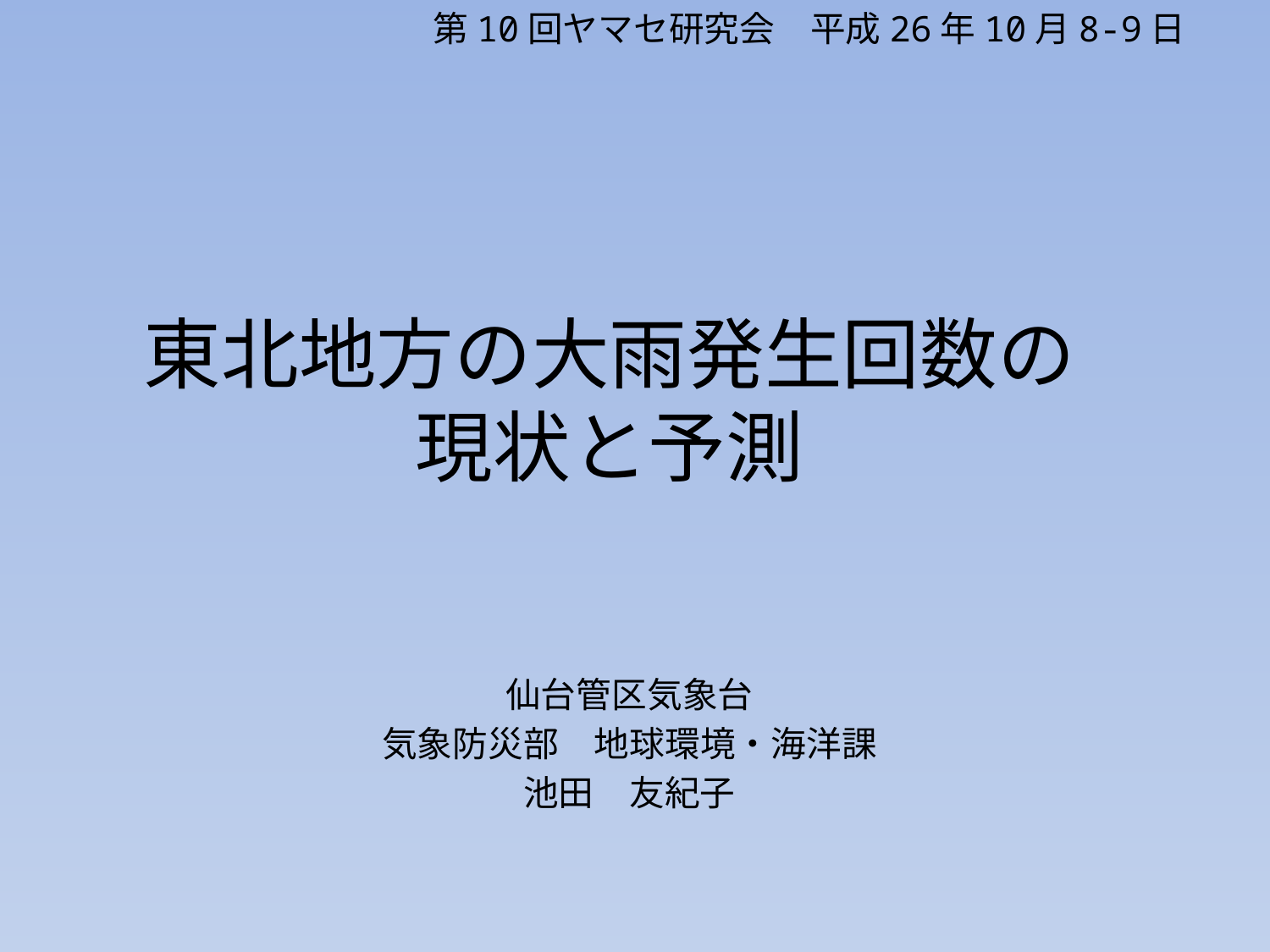

第10回ヤマセ研究会　平成26年10月8-9日
# 東北地方の大雨発生回数の現状と予測
仙台管区気象台
気象防災部　地球環境・海洋課
池田　友紀子